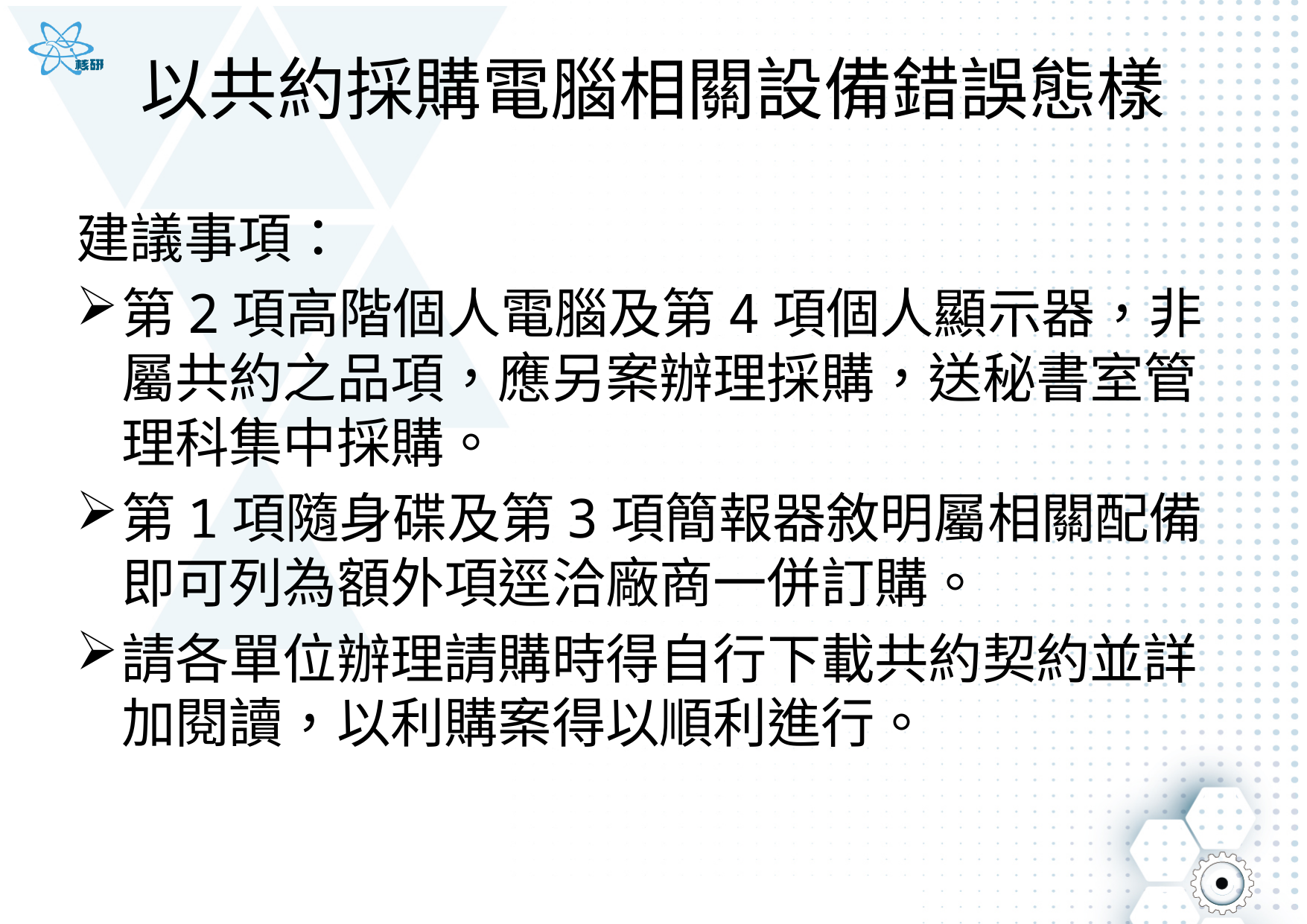

# 以共約採購電腦相關設備錯誤態樣
建議事項：
第2項高階個人電腦及第4項個人顯示器，非屬共約之品項，應另案辦理採購，送秘書室管理科集中採購。
第1項隨身碟及第3項簡報器敘明屬相關配備即可列為額外項逕洽廠商一併訂購。
請各單位辦理請購時得自行下載共約契約並詳加閱讀，以利購案得以順利進行。